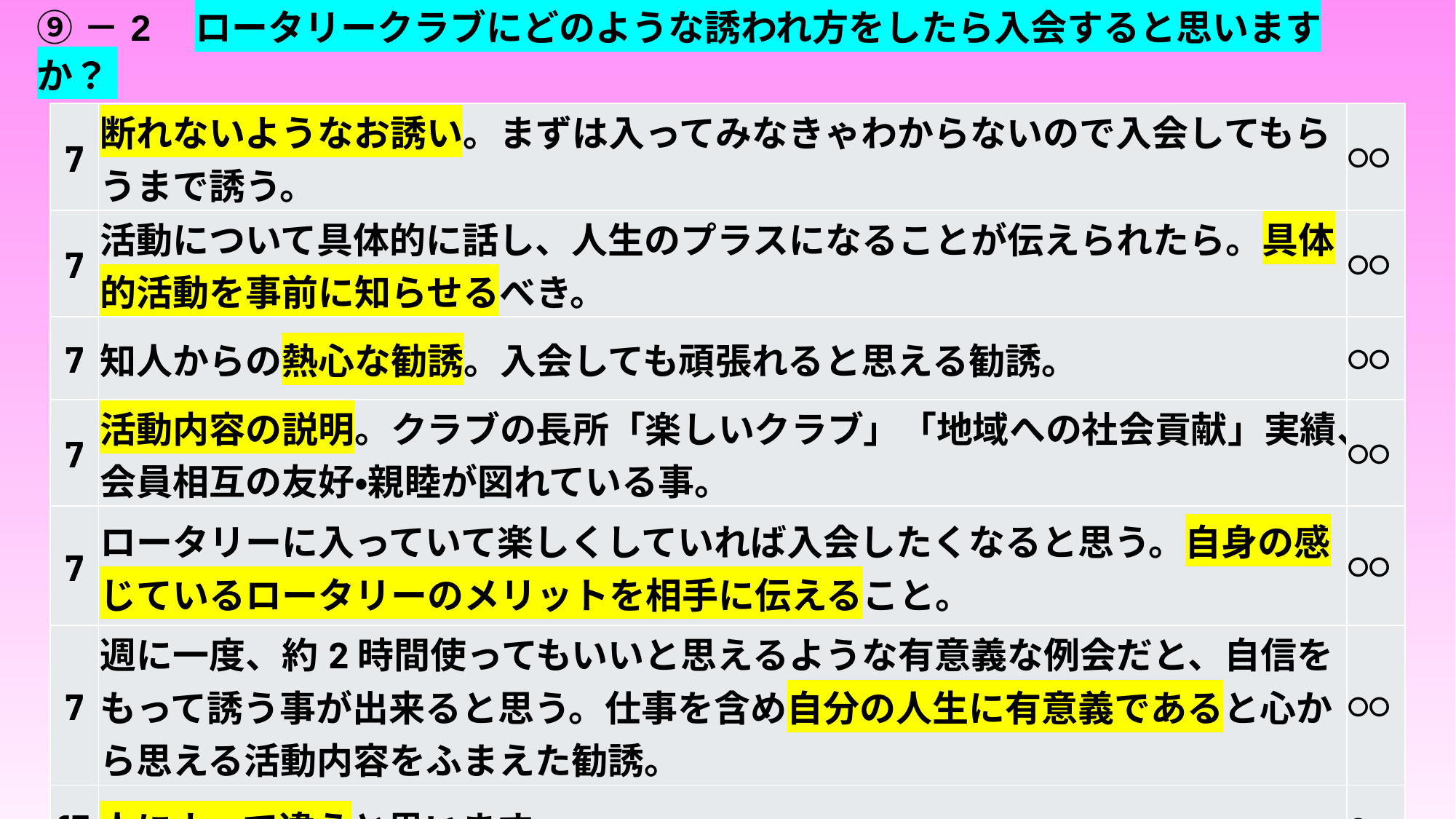

# ⑨－2　ロータリークラブにどのような誘われ方をしたら入会すると思いますか？
| 7 | 断れないようなお誘い。まずは入ってみなきゃわからないので入会してもらうまで誘う。 | 〇〇 |
| --- | --- | --- |
| 7 | 活動について具体的に話し、人生のプラスになることが伝えられたら。具体的活動を事前に知らせるべき。 | 〇〇 |
| 7 | 知人からの熱心な勧誘。入会しても頑張れると思える勧誘。 | 〇〇 |
| 7 | 活動内容の説明。クラブの長所「楽しいクラブ」「地域への社会貢献」実績、会員相互の友好・親睦が図れている事。 | 〇〇 |
| 7 | ロータリーに入っていて楽しくしていれば入会したくなると思う。自身の感じているロータリーのメリットを相手に伝えること。 | 〇〇 |
| 7 | 週に一度、約2時間使ってもいいと思えるような有意義な例会だと、自信をもって誘う事が出来ると思う。仕事を含め自分の人生に有意義であると心から思える活動内容をふまえた勧誘。 | 〇〇 |
| 13 | 人によって違うと思います。 | 〇 |